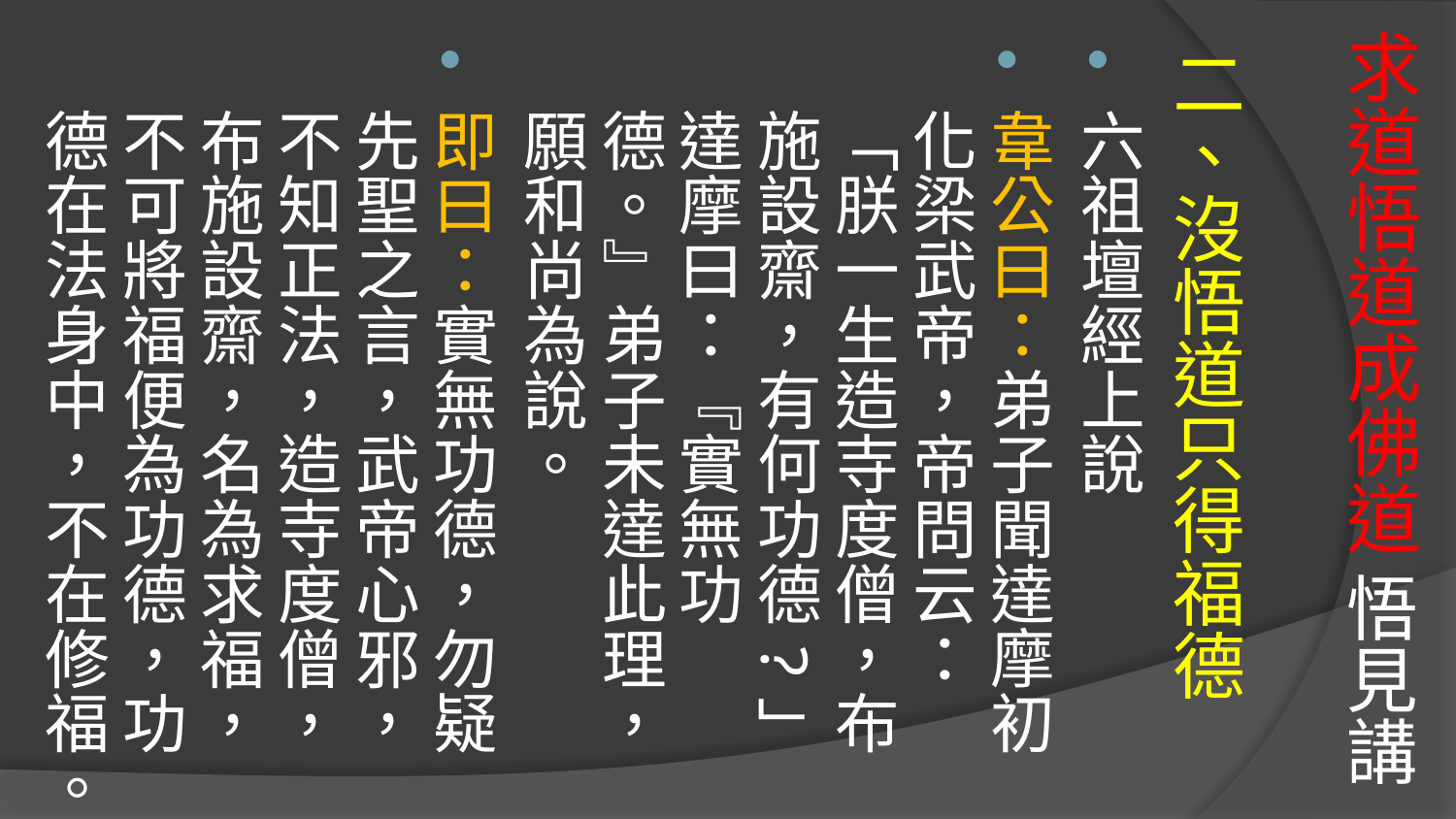

# 求道悟道成佛道 悟見講
二、沒悟道只得福德
六祖壇經上說
韋公曰：弟子聞達摩初化梁武帝，帝問云：「朕一生造寺度僧，布施設齋，有何功德?」達摩曰：『實無功德。』弟子未達此理，願和尚為說。
即曰：實無功德，勿疑先聖之言，武帝心邪，不知正法，造寺度僧，布施設齋，名為求福，不可將福便為功德，功德在法身中，不在修福。